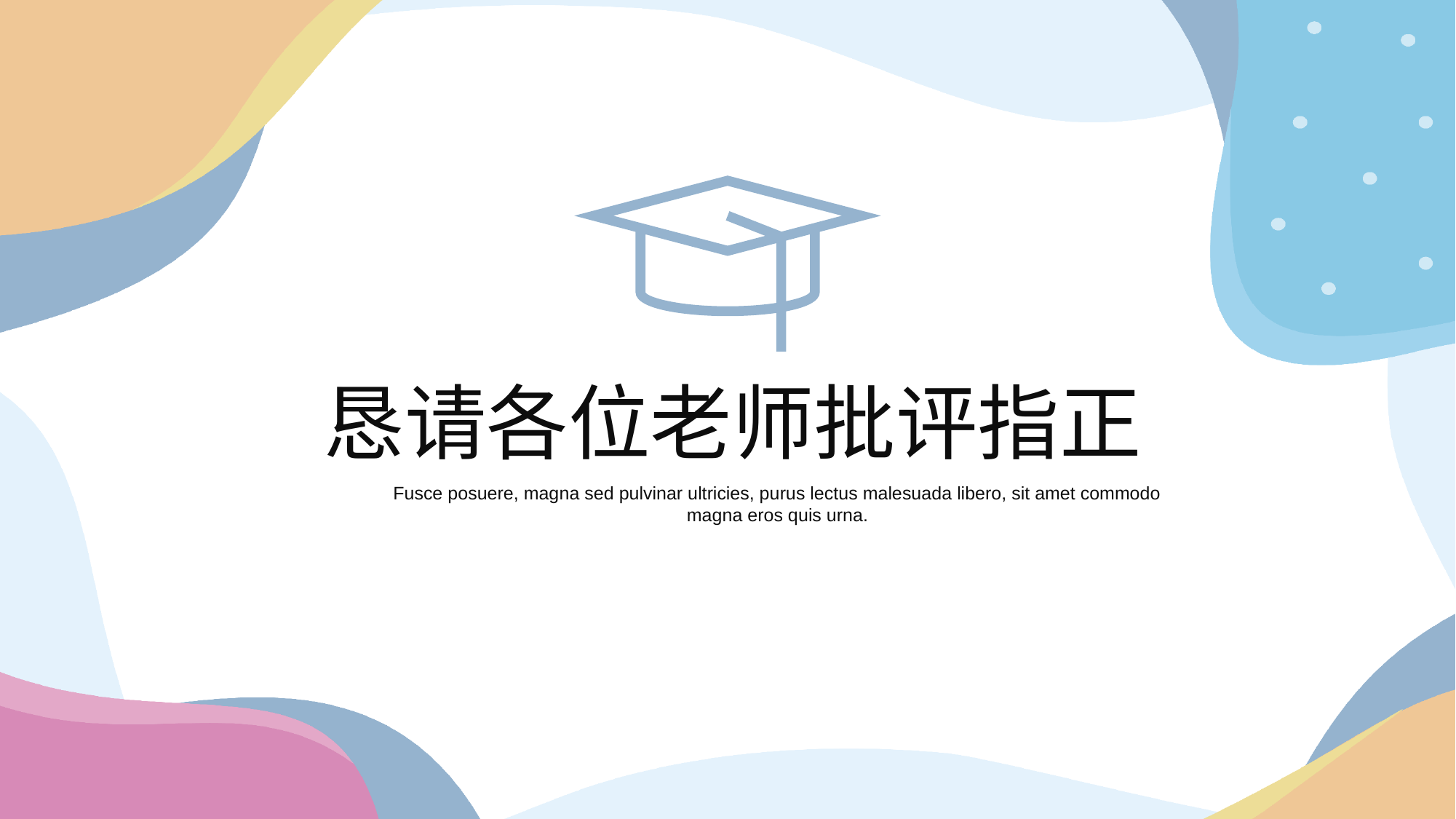

恳请各位老师批评指正
Fusce posuere, magna sed pulvinar ultricies, purus lectus malesuada libero, sit amet commodo magna eros quis urna.